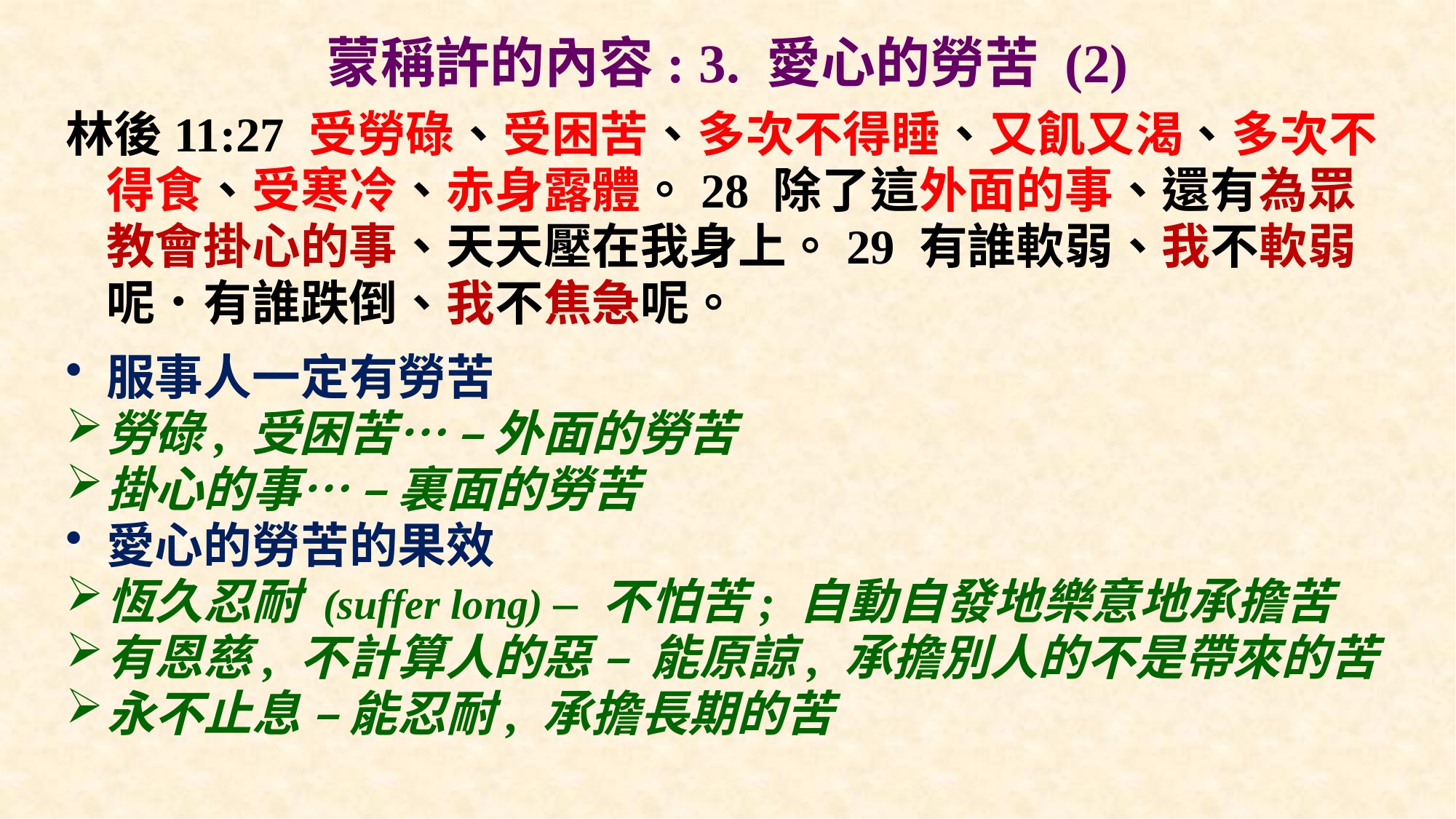

# 蒙稱許的內容: 3. 愛心的勞苦 (2)
林後11:27 受勞碌、受困苦、多次不得睡、又飢又渴、多次不得食、受寒冷、赤身露體。28 除了這外面的事、還有為眾教會掛心的事、天天壓在我身上。29 有誰軟弱、我不軟弱呢．有誰跌倒、我不焦急呢。
服事人一定有勞苦
勞碌, 受困苦… – 外面的勞苦
掛心的事… – 裏面的勞苦
愛心的勞苦的果效
恆久忍耐 (suffer long) – 不怕苦; 自動自發地樂意地承擔苦
有恩慈, 不計算人的惡 –  能原諒, 承擔別人的不是帶來的苦
永不止息 – 能忍耐, 承擔長期的苦